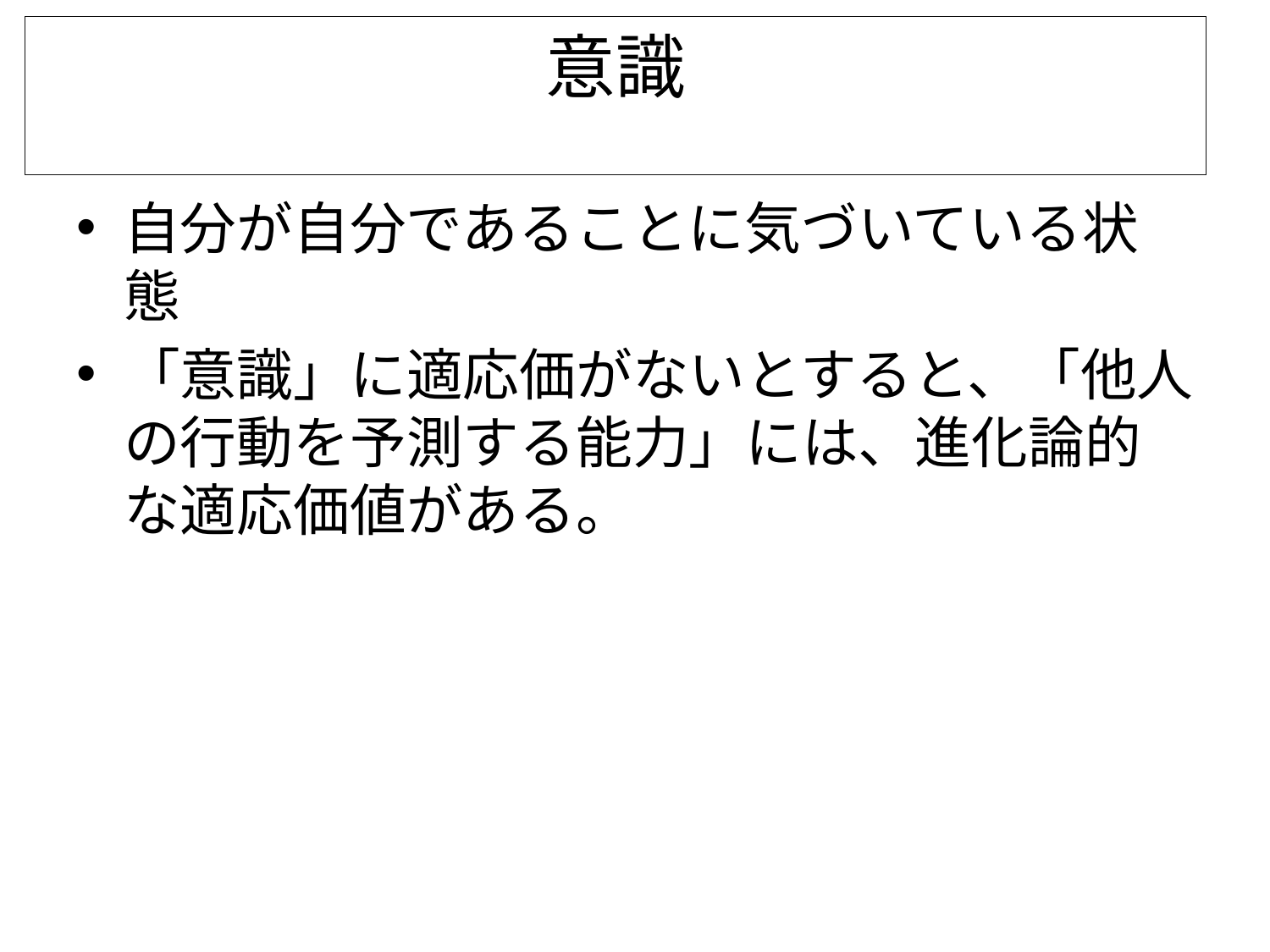

# 意識
自分が自分であることに気づいている状態
「意識」に適応価がないとすると、「他人の行動を予測する能力」には、進化論的な適応価値がある。